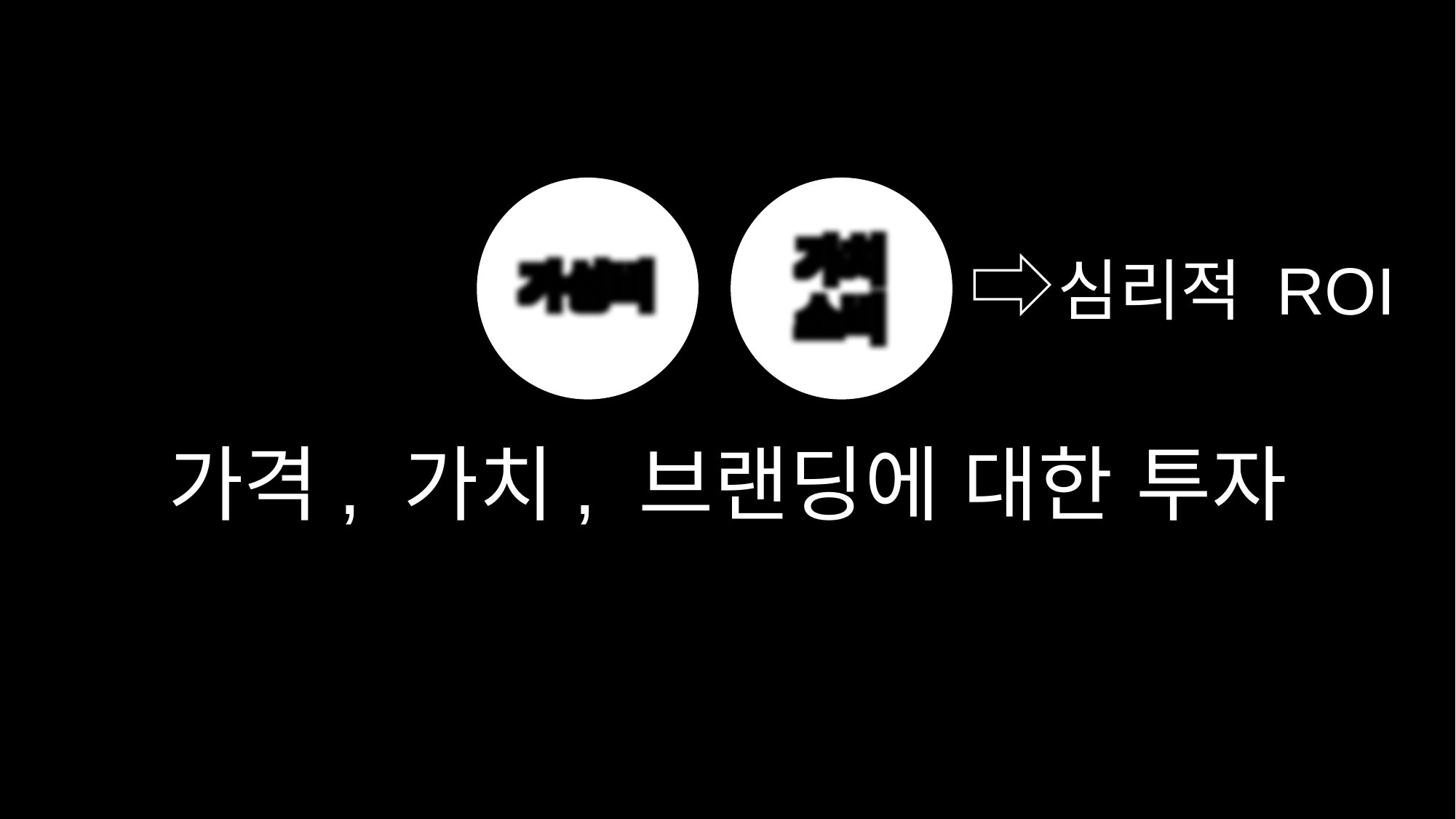

가치
소비

가성비
심리적 ROI

가격, 가치, 브랜딩에 대한 투자